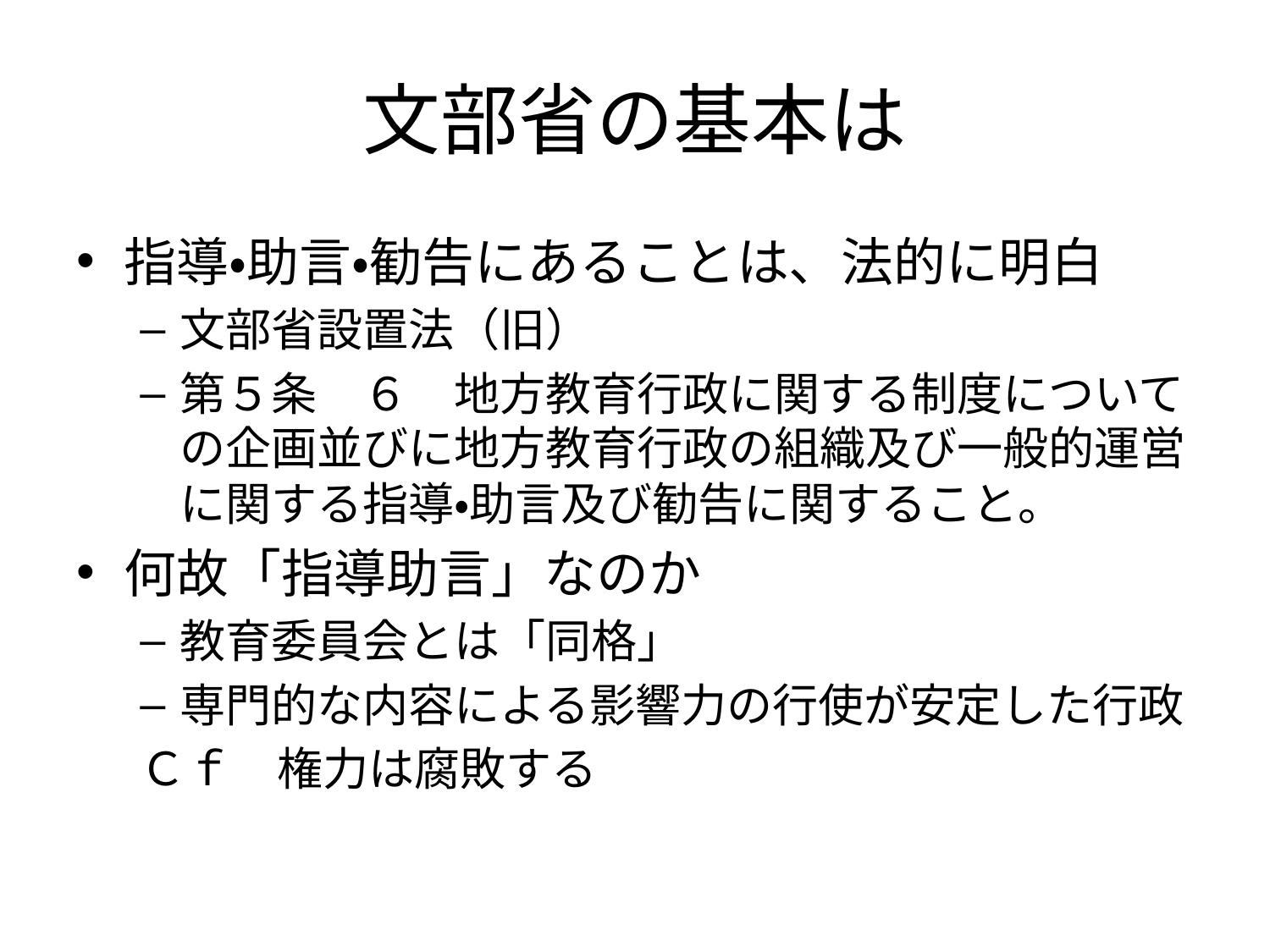

# 文部省の基本は
指導・助言・勧告にあることは、法的に明白
文部省設置法（旧）
第５条　６　地方教育行政に関する制度についての企画並びに地方教育行政の組織及び一般的運営に関する指導・助言及び勧告に関すること。
何故「指導助言」なのか
教育委員会とは「同格」
専門的な内容による影響力の行使が安定した行政
Ｃｆ　権力は腐敗する